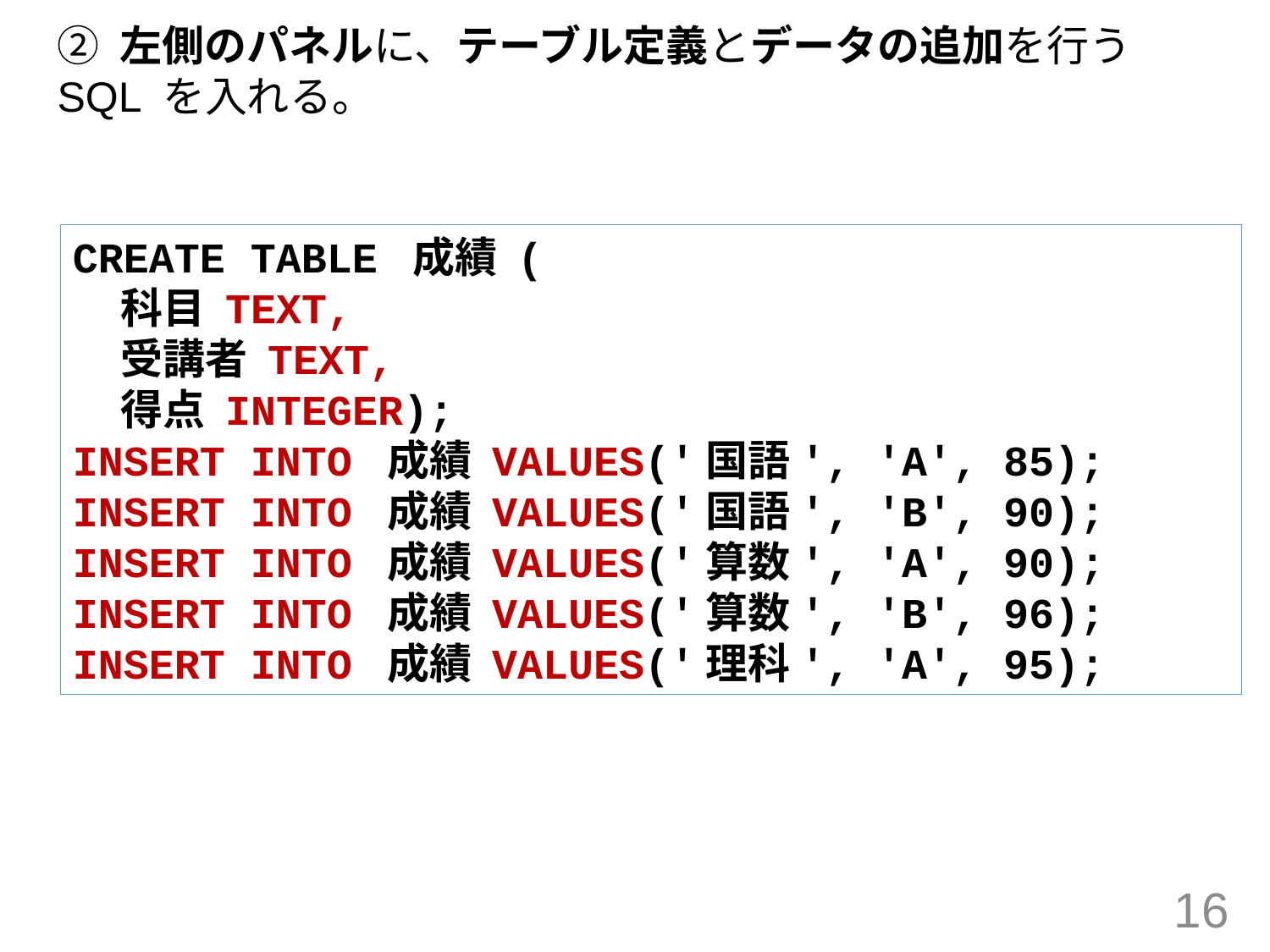

② 左側のパネルに、テーブル定義とデータの追加を行う SQL を入れる。

CREATE TABLE 成績 (
    科目 TEXT,
    受講者 TEXT,
    得点 INTEGER);
INSERT INTO 成績 VALUES('国語', 'A', 85);
INSERT INTO 成績 VALUES('国語', 'B', 90);
INSERT INTO 成績 VALUES('算数', 'A', 90);
INSERT INTO 成績 VALUES('算数', 'B', 96);
INSERT INTO 成績 VALUES('理科', 'A', 95);
16